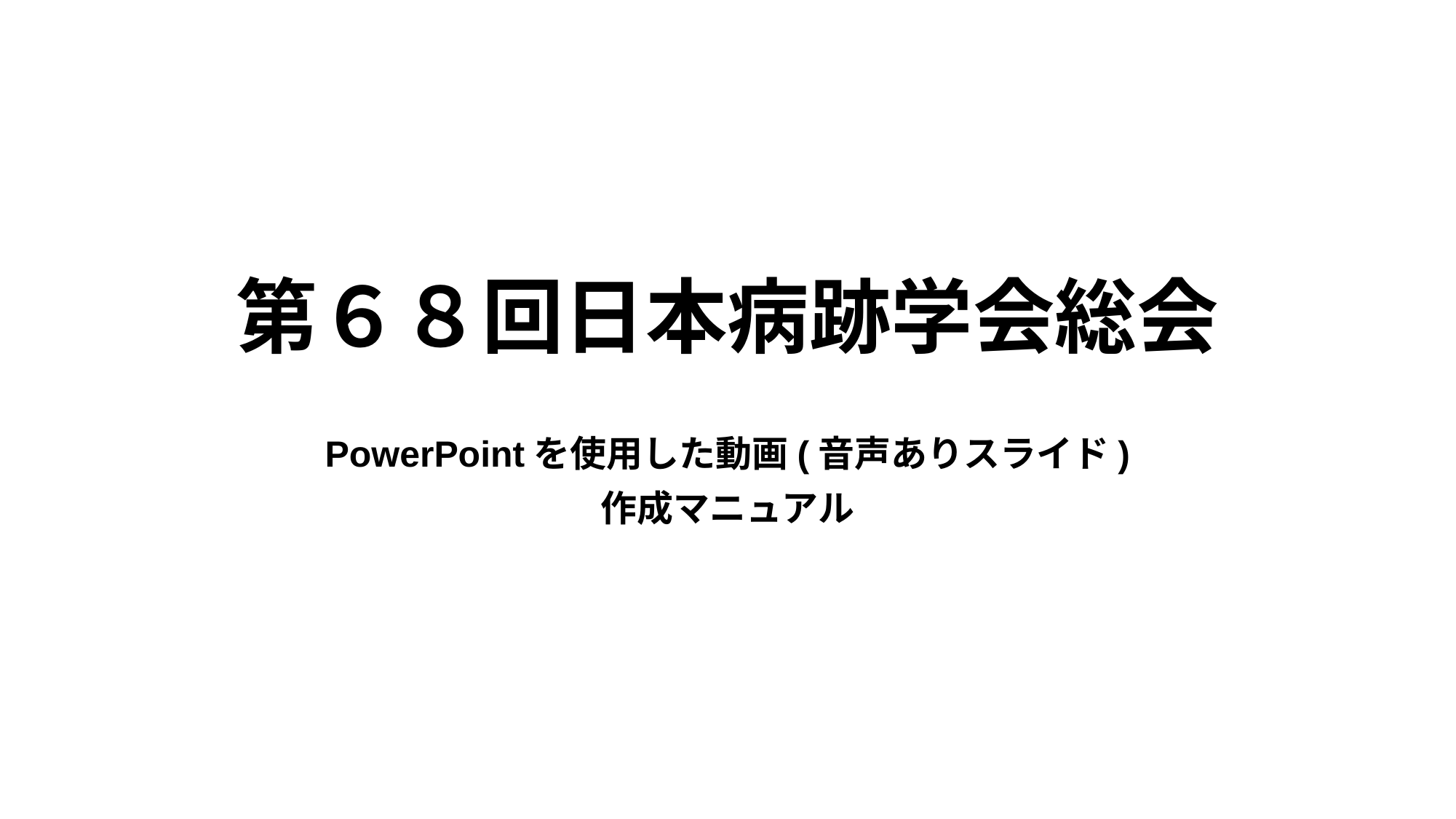

# 第６８回日本病跡学会総会
PowerPointを使用した動画(音声ありスライド)
作成マニュアル